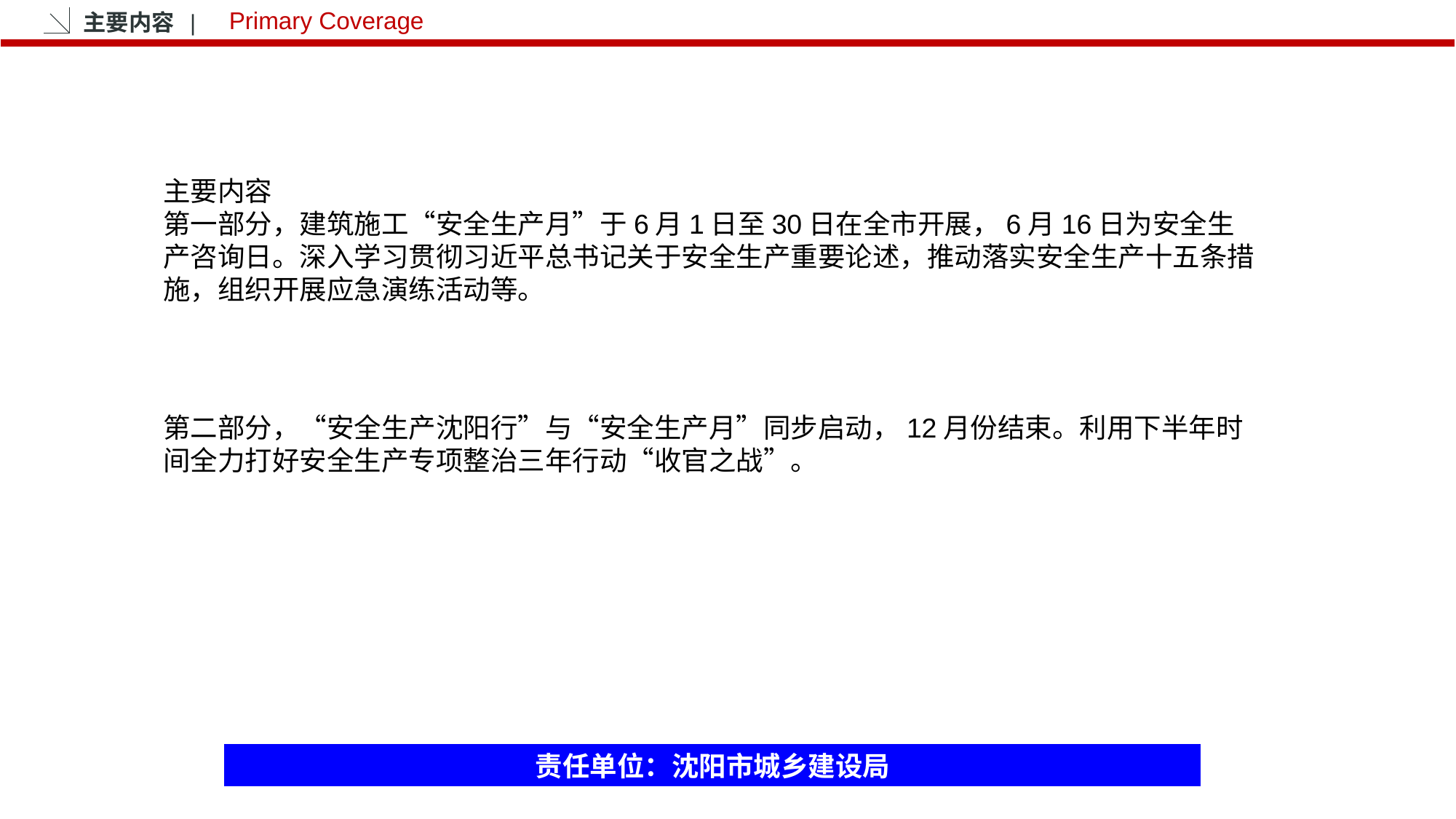

主要内容  |
Primary Coverage
主要内容
第一部分，建筑施工“安全生产月”于6月1日至30日在全市开展，6月16日为安全生产咨询日。深入学习贯彻习近平总书记关于安全生产重要论述，推动落实安全生产十五条措施，组织开展应急演练活动等。

第二部分，“安全生产沈阳行”与“安全生产月”同步启动，12月份结束。利用下半年时间全力打好安全生产专项整治三年行动“收官之战”。
责任单位：沈阳市城乡建设局